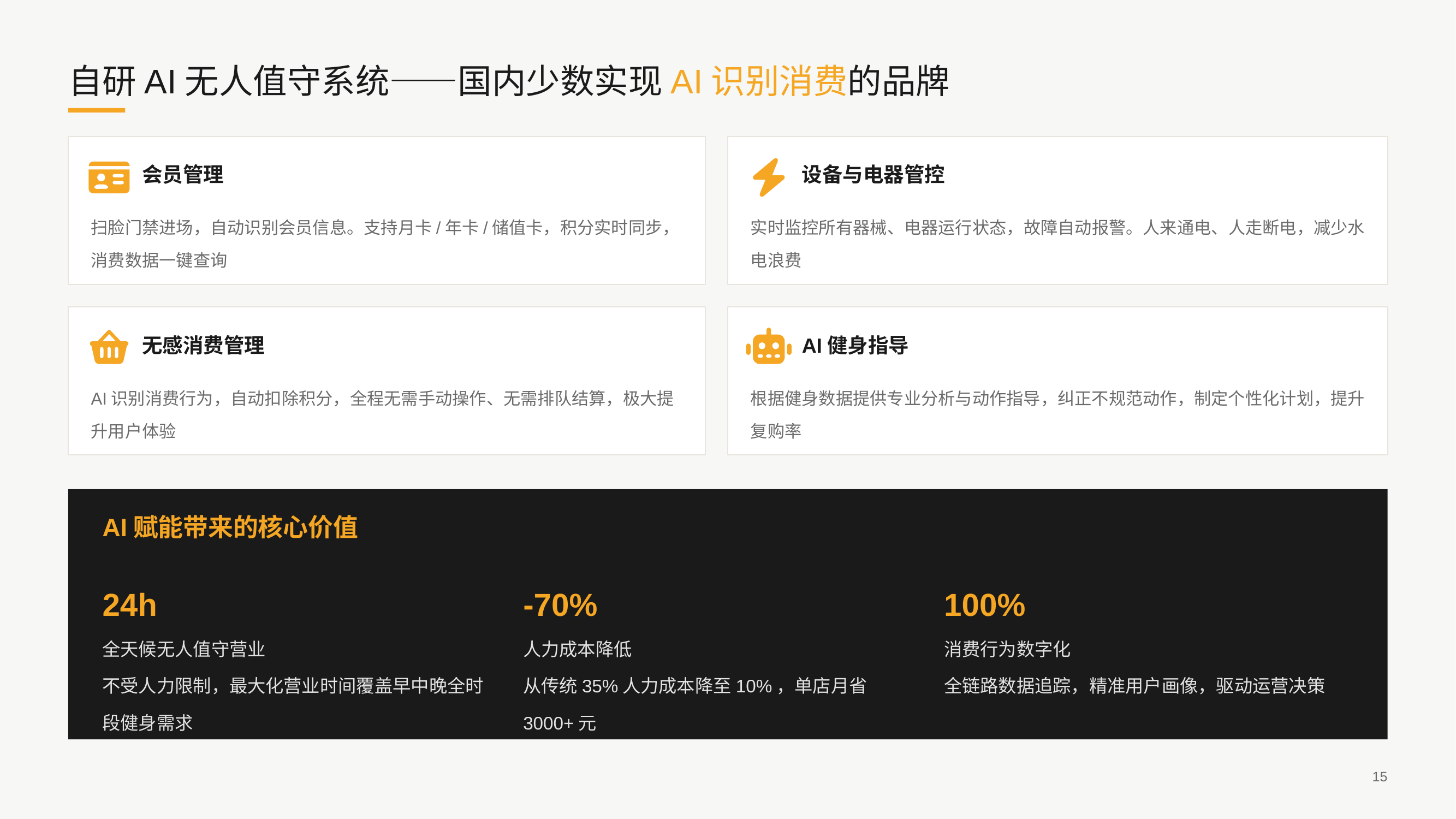

自研AI无人值守系统——国内少数实现AI识别消费的品牌

会员管理
设备与电器管控

扫脸门禁进场，自动识别会员信息。支持月卡/年卡/储值卡，积分实时同步，消费数据一键查询
实时监控所有器械、电器运行状态，故障自动报警。人来通电、人走断电，减少水电浪费

无感消费管理
AI健身指导

AI识别消费行为，自动扣除积分，全程无需手动操作、无需排队结算，极大提升用户体验
根据健身数据提供专业分析与动作指导，纠正不规范动作，制定个性化计划，提升复购率

AI赋能带来的核心价值
24h
全天候无人值守营业
不受人力限制，最大化营业时间覆盖早中晚全时段健身需求
-70%
人力成本降低
从传统35%人力成本降至10%，单店月省3000+元
100%
消费行为数字化
全链路数据追踪，精准用户画像，驱动运营决策
15